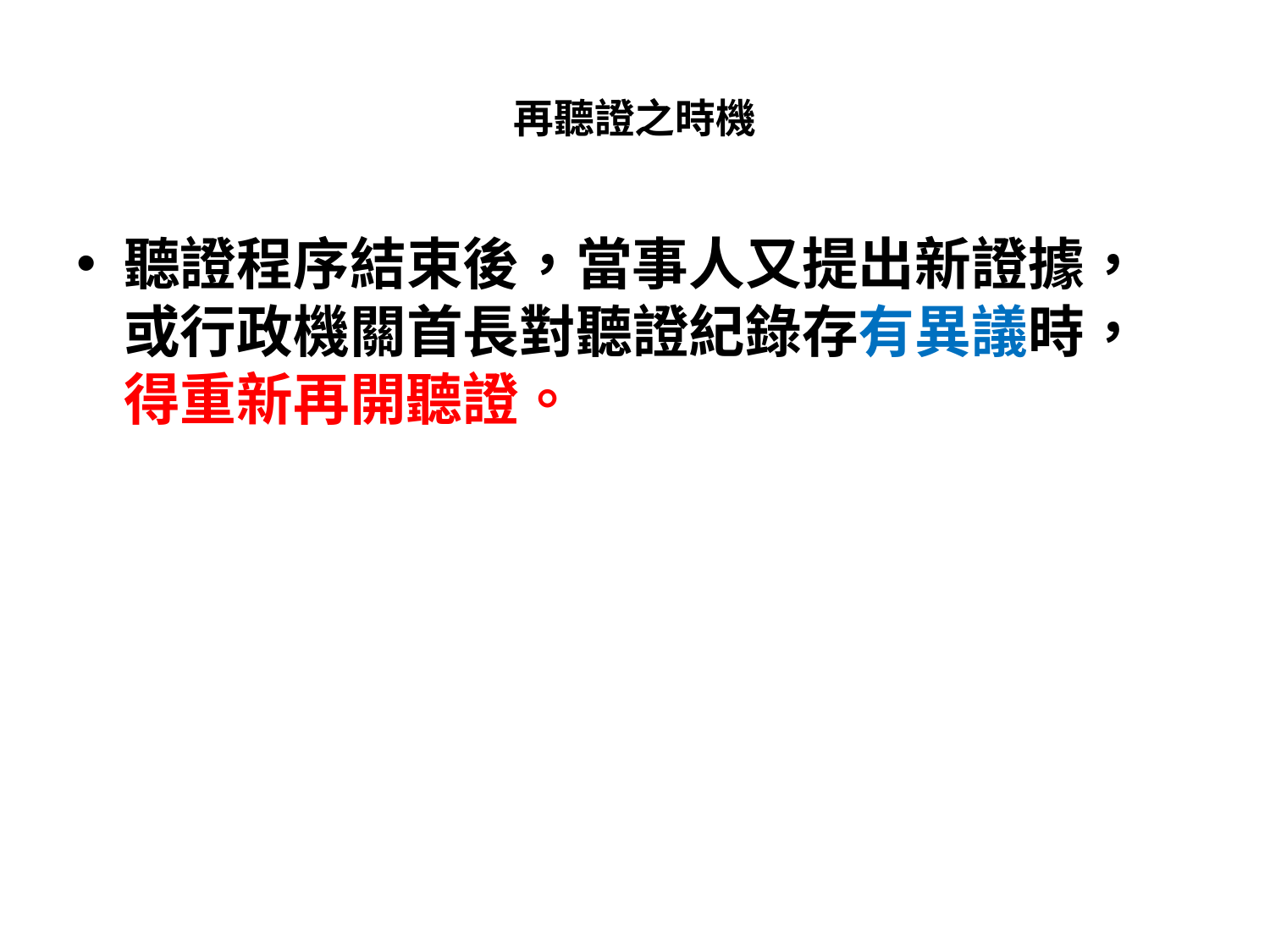

# 再聽證之時機
聽證程序結束後，當事人又提出新證據，或行政機關首長對聽證紀錄存有異議時，得重新再開聽證。